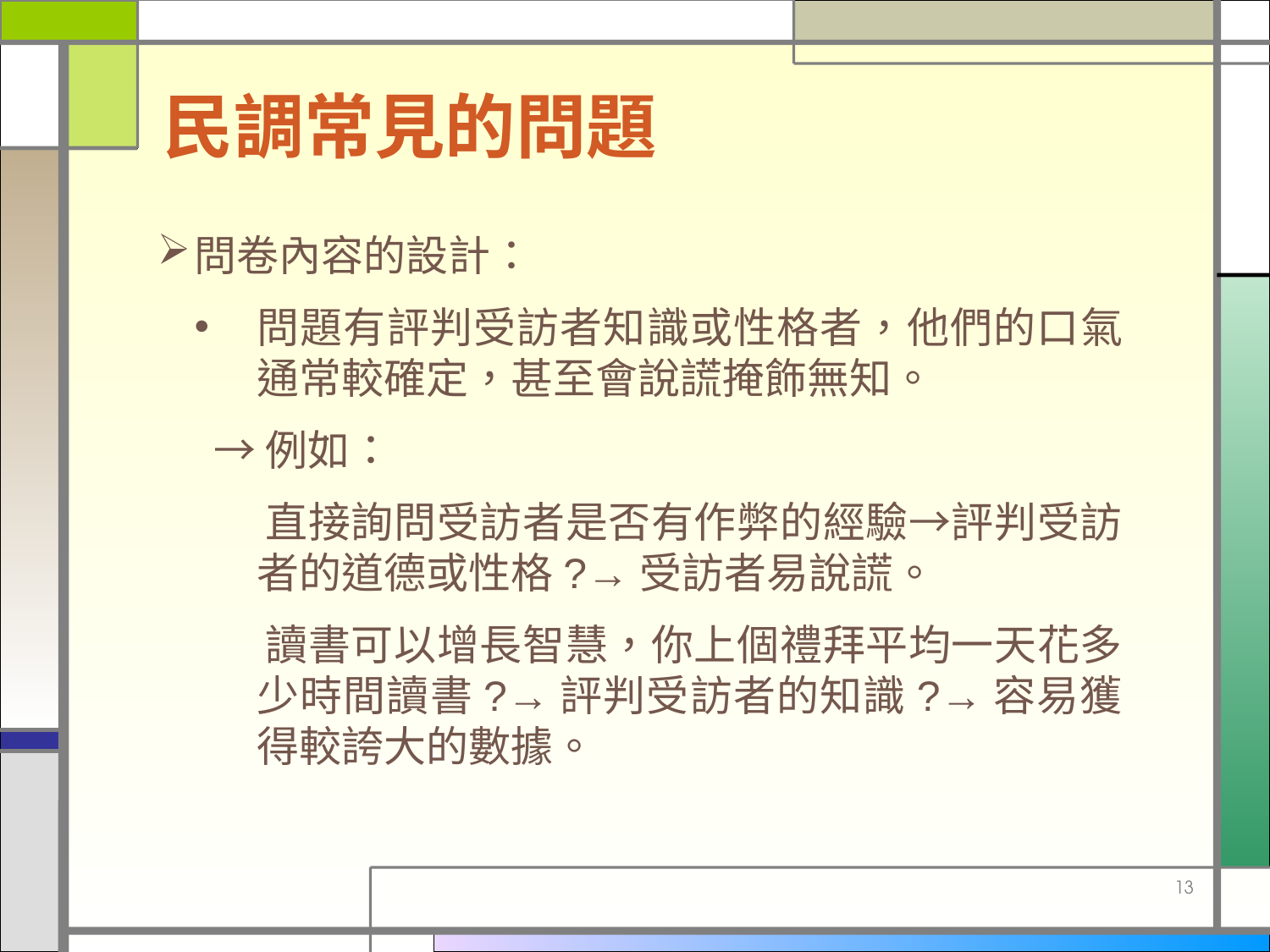

民調常見的問題
問卷內容的設計：
問題有評判受訪者知識或性格者，他們的口氣通常較確定，甚至會說謊掩飾無知。
  →例如：
      直接詢問受訪者是否有作弊的經驗→評判受訪者的道德或性格?→受訪者易說謊。
      讀書可以增長智慧，你上個禮拜平均一天花多少時間讀書?→評判受訪者的知識?→容易獲得較誇大的數據。

13